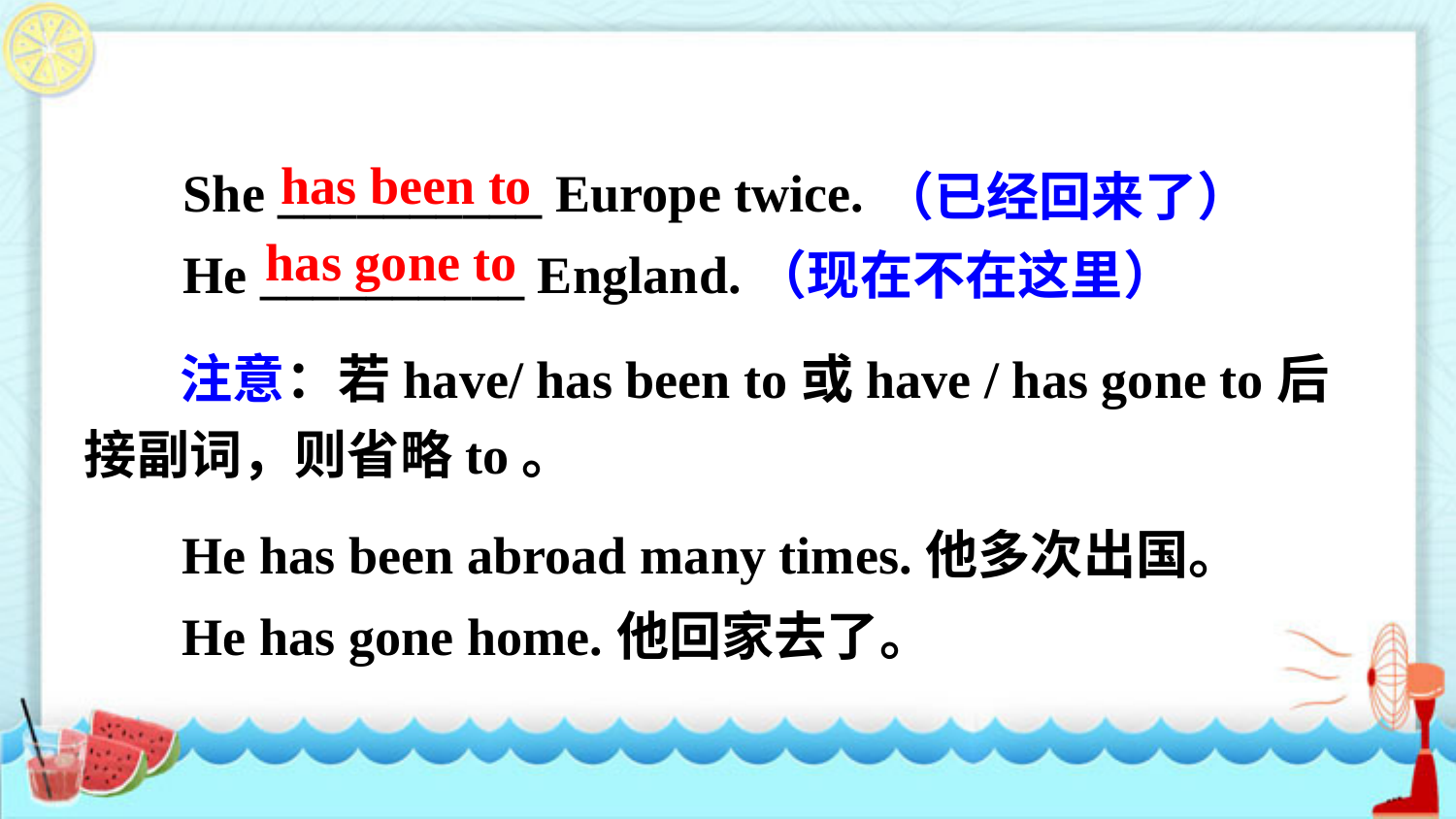

She __________ Europe twice.
He __________ England.
（已经回来了）
has been to
（现在不在这里）
has gone to
       注意：若have/ has been to或have / has gone to后接副词，则省略to。
He has been abroad many times.他多次出国。
He has gone home.他回家去了。